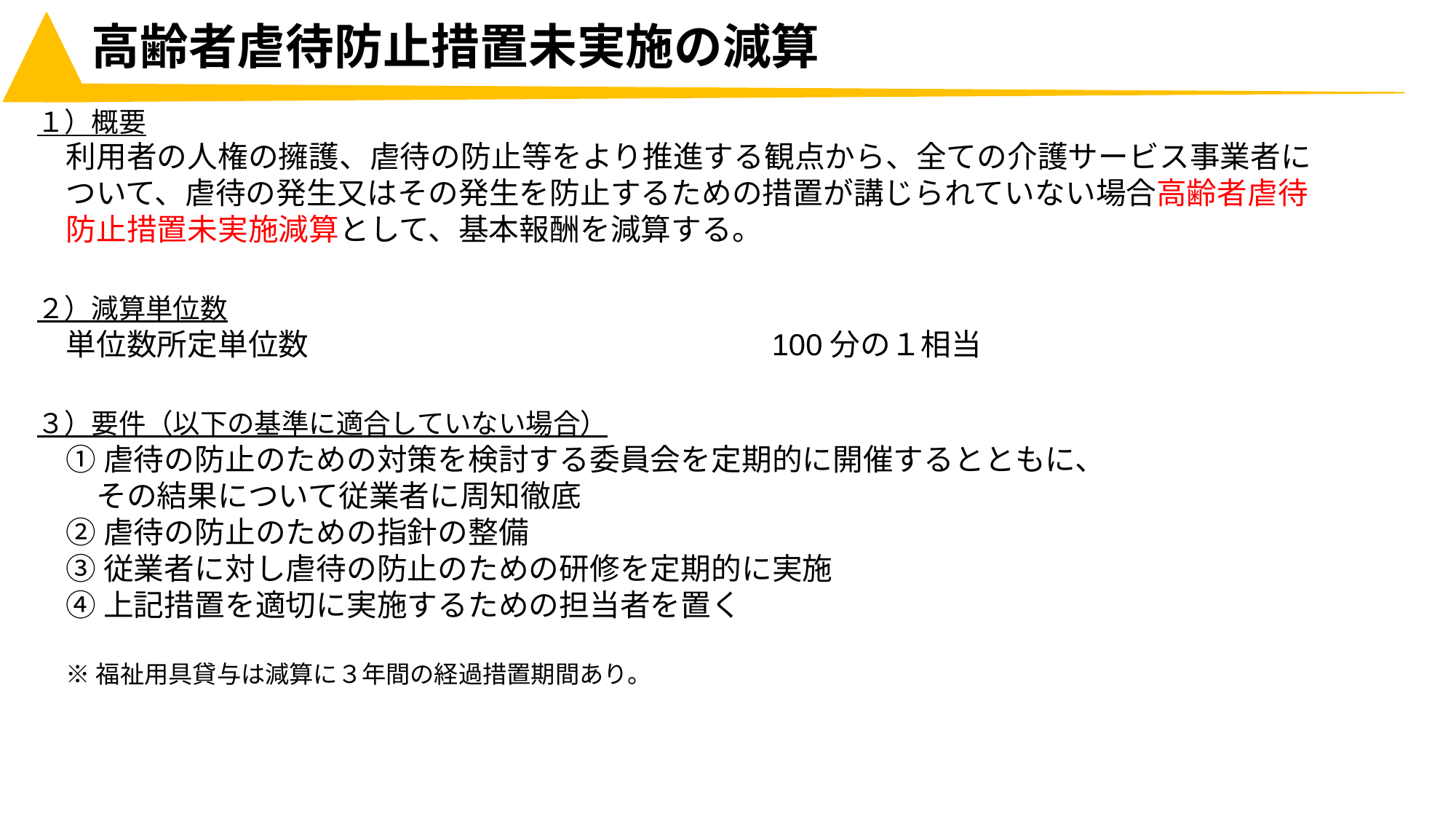

# 高齢者虐待防止措置未実施の減算
１）概要
利用者の人権の擁護、虐待の防止等をより推進する観点から、全ての介護サービス事業者について、虐待の発生又はその発生を防止するための措置が講じられていない場合高齢者虐待防止措置未実施減算として、基本報酬を減算する。
２）減算単位数
単位数所定単位数　　　　　　　　　　　　　　　100分の１相当
３）要件（以下の基準に適合していない場合）
①虐待の防止のための対策を検討する委員会を定期的に開催するとともに、
　その結果について従業者に周知徹底
②虐待の防止のための指針の整備
③従業者に対し虐待の防止のための研修を定期的に実施
④上記措置を適切に実施するための担当者を置く

※福祉用具貸与は減算に３年間の経過措置期間あり。